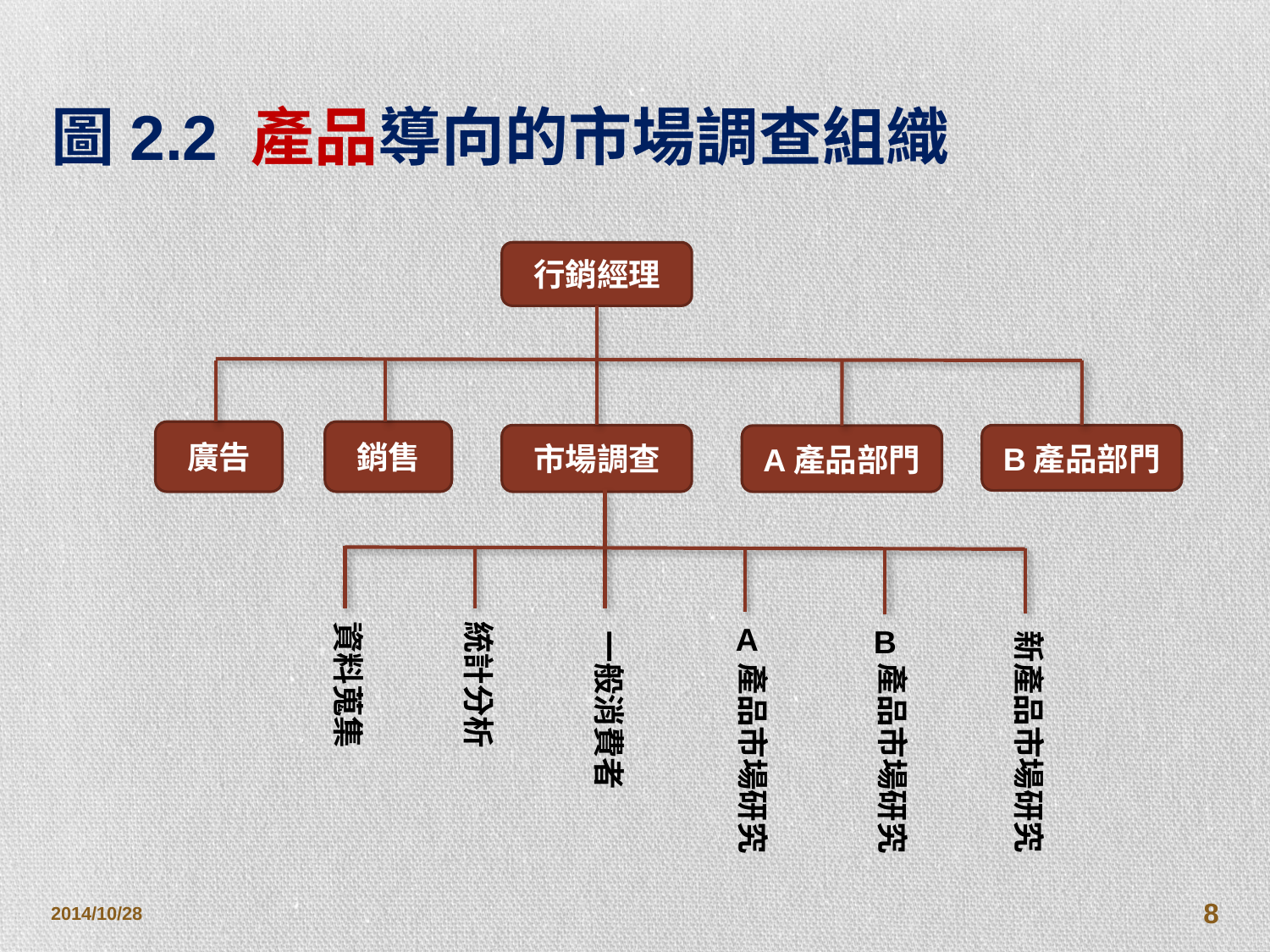

# 圖2.2 產品導向的市場調查組織
行銷經理
廣告
銷售
市場調查
B產品部門
A產品部門
統計分析
資料蒐集
A
B
一般消費者
新產品市場研究
產品市場研究
產品市場研究
2014/10/28
8